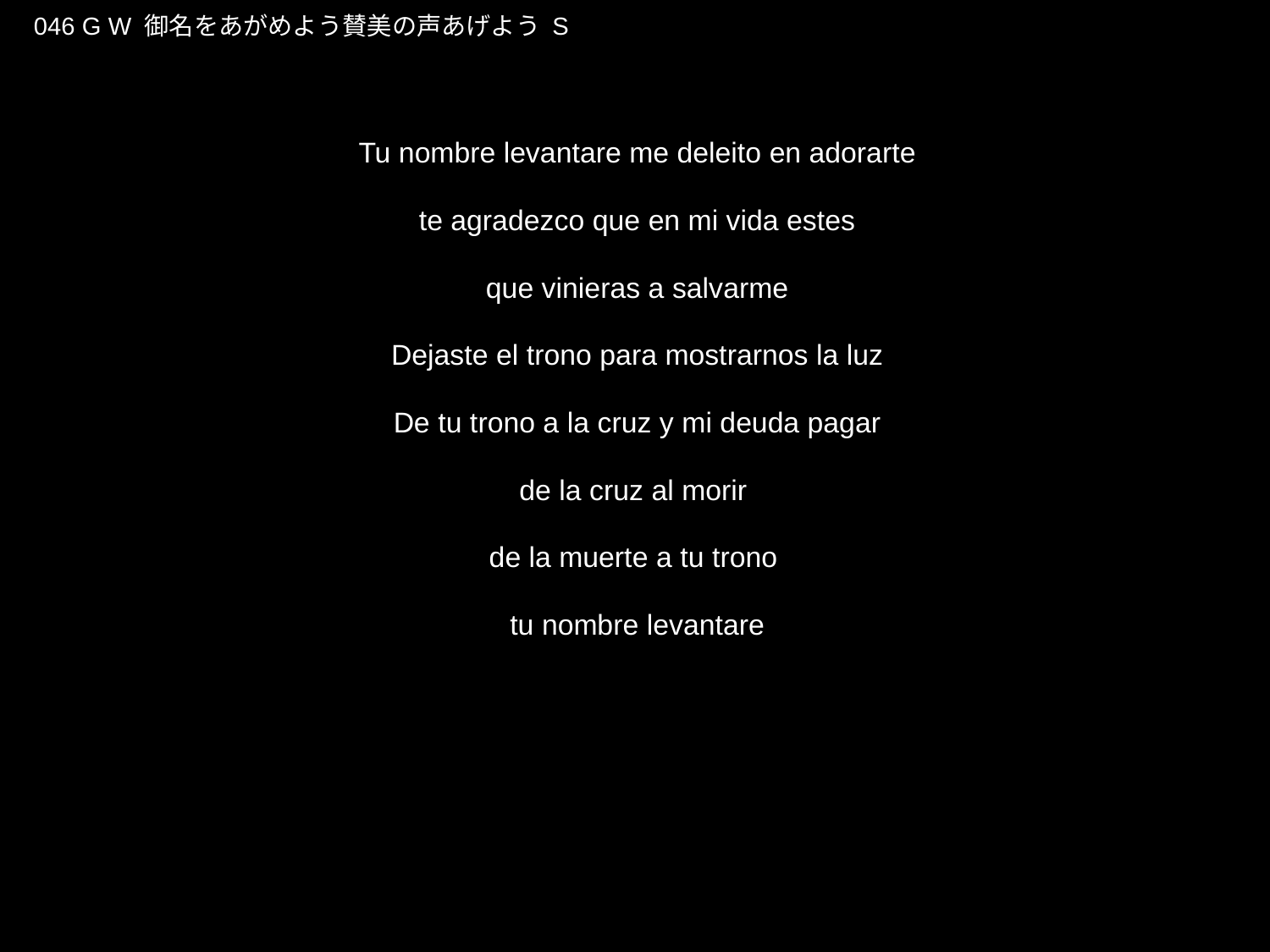

みなをあがめようさんびのこえあげよう
★W
046 G W 御名をあがめよう賛美の声あげよう S
★４
Tu nombre levantare me deleito en adorarte
te agradezco que en mi vida estes
que vinieras a salvarme
Dejaste el trono para mostrarnos la luz
De tu trono a la cruz y mi deuda pagar
de la cruz al morir
de la muerte a tu trono
tu nombre levantare